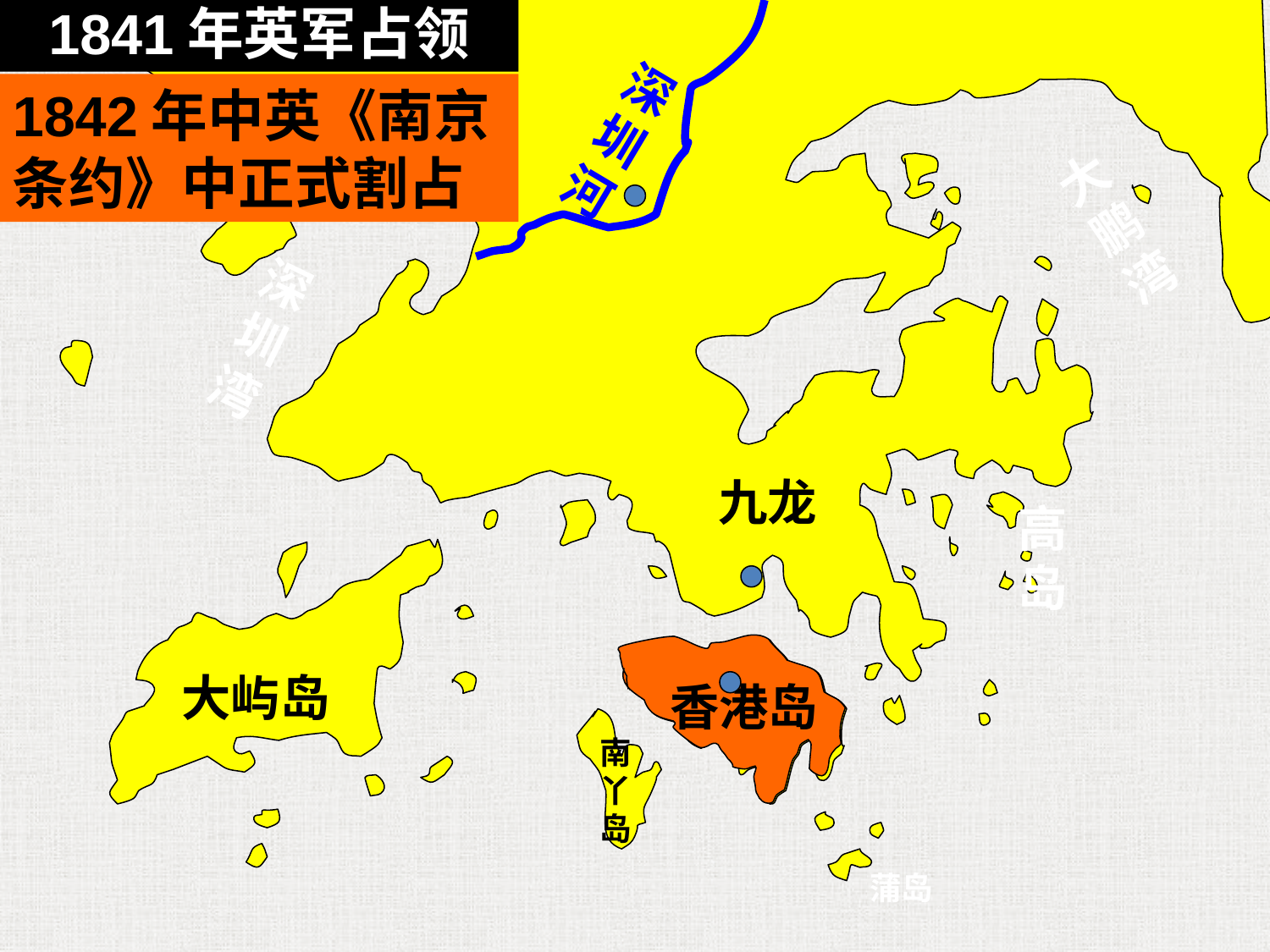

深圳河
大鹏湾

深圳湾
九龙
高岛

大屿岛
香港岛

南丫岛
蒲岛

1841年英军占领
1842年中英《南京条约》中正式割占